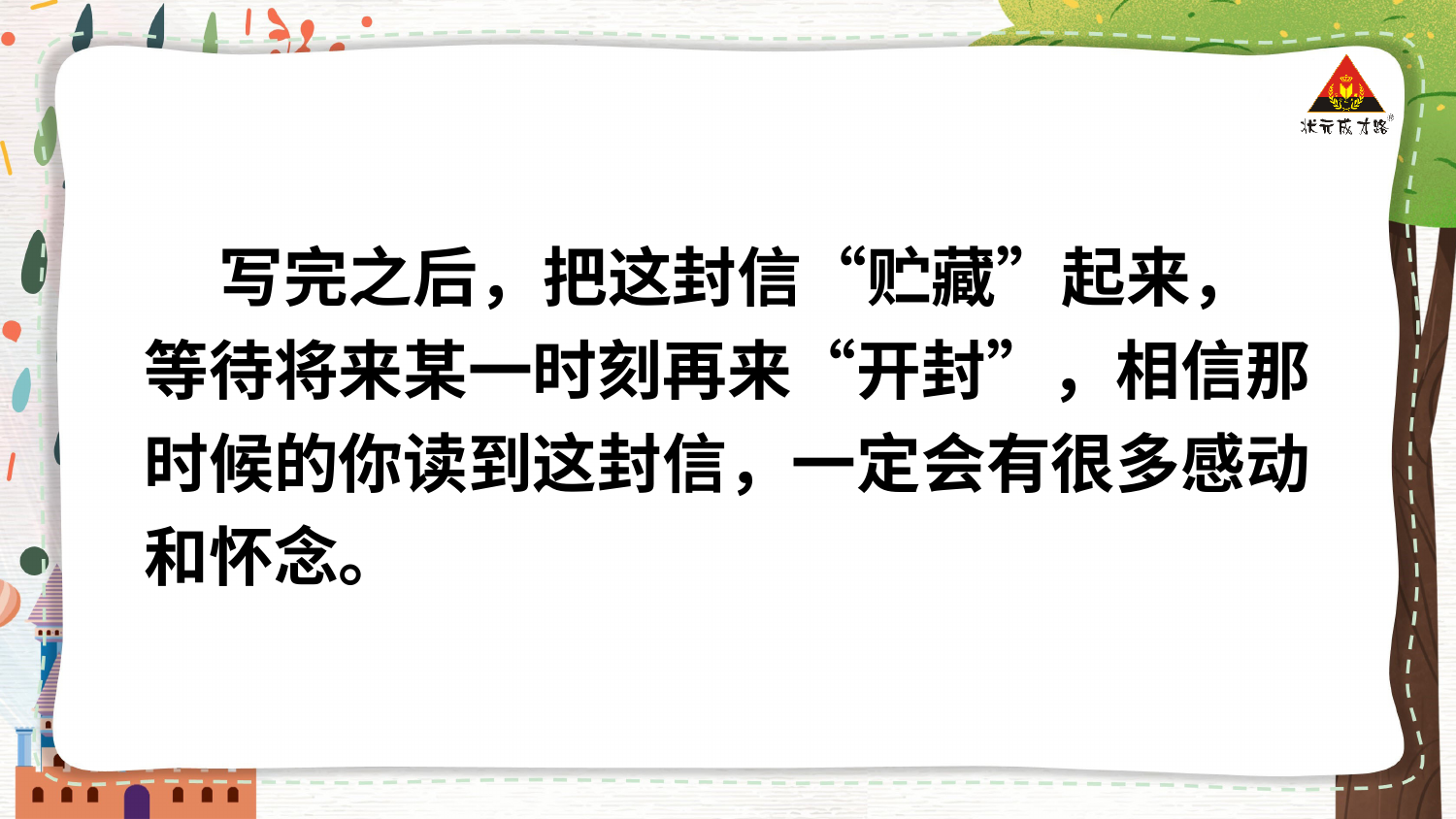

写完之后，把这封信“贮藏”起来，等待将来某一时刻再来“开封”，相信那时候的你读到这封信，一定会有很多感动和怀念。